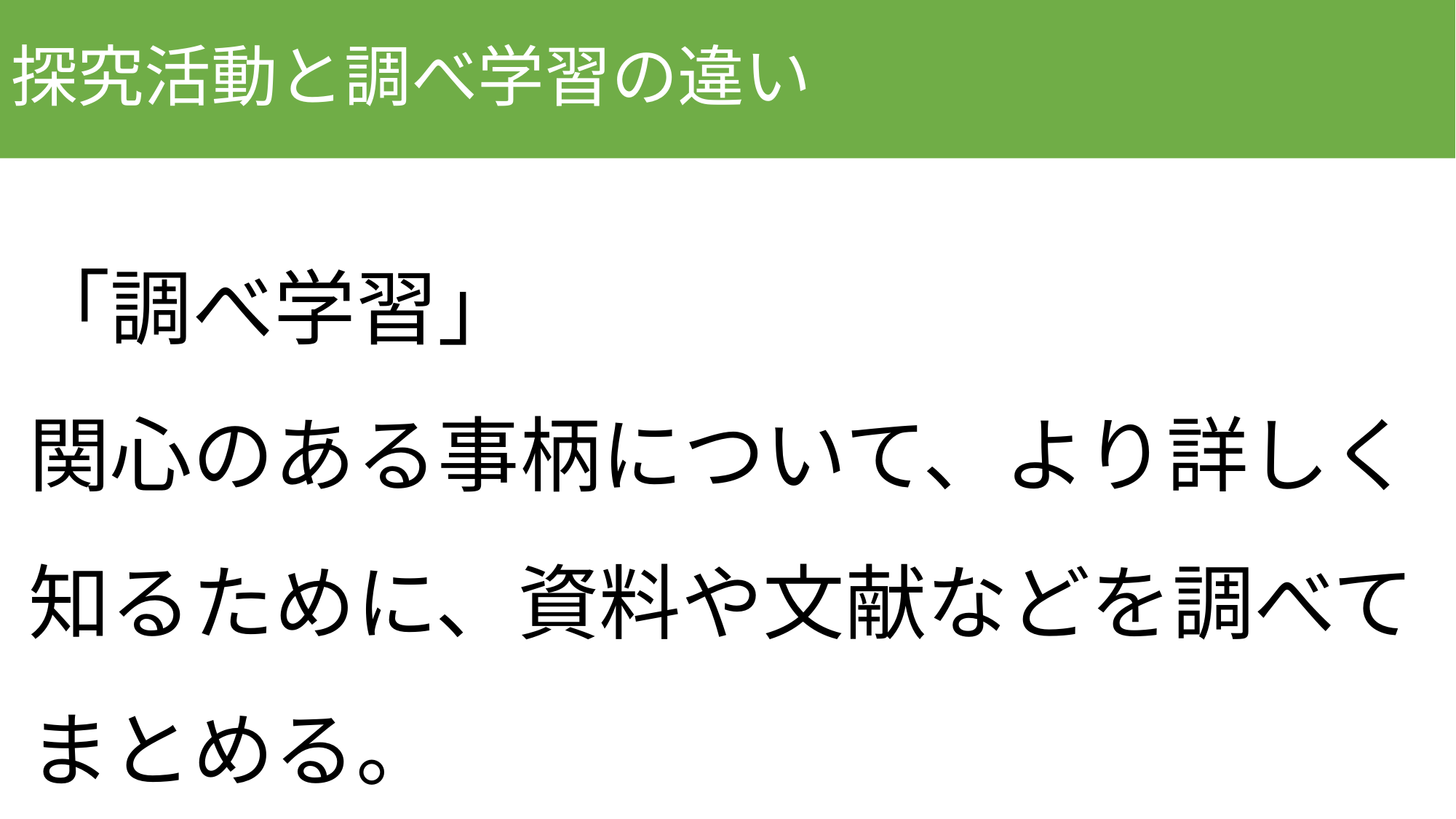

# 探究活動と調べ学習の違い
「調べ学習」
関心のある事柄について、より詳しく知るために、資料や文献などを調べてまとめる。